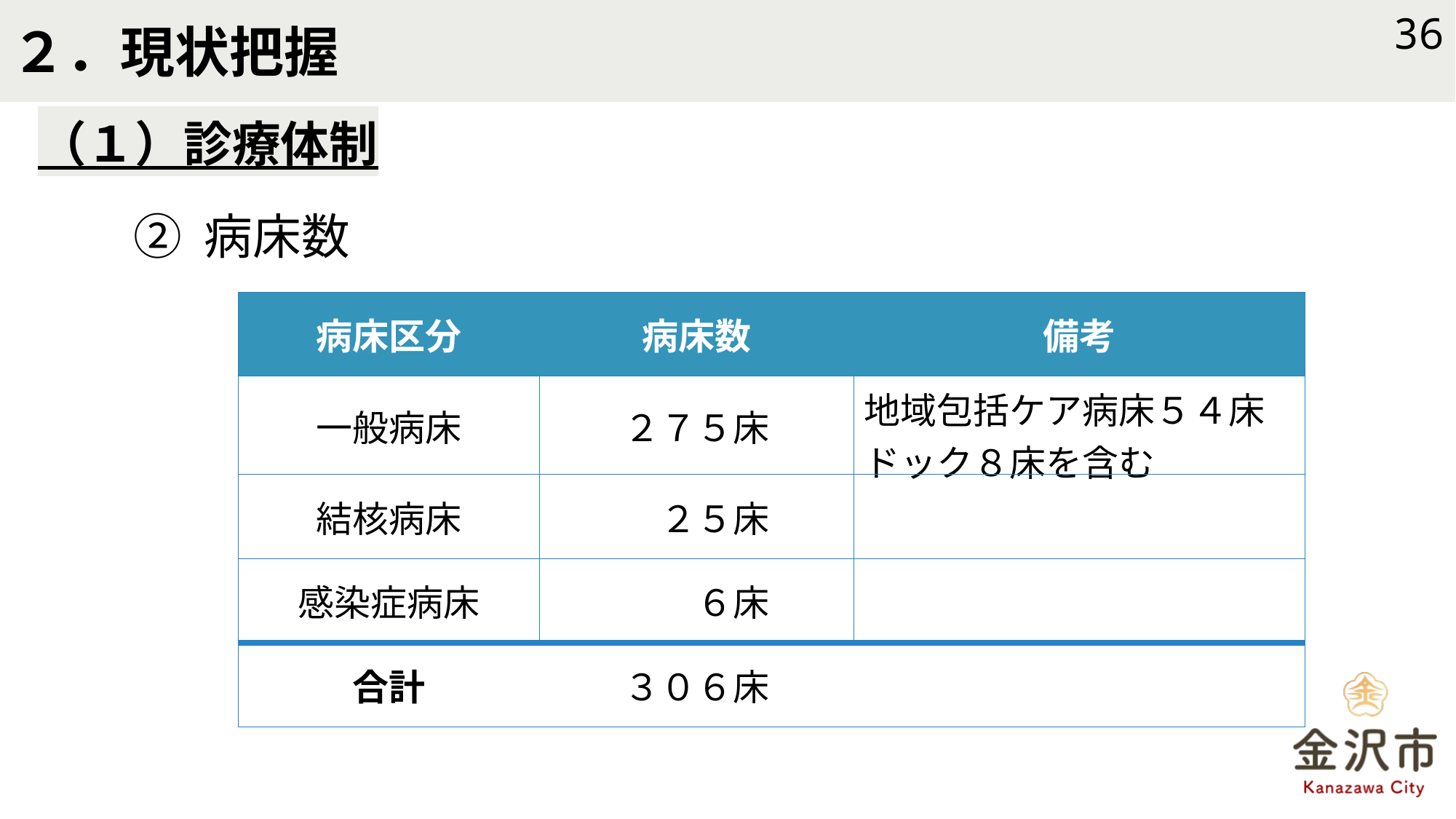

# ２．現状把握
36
（１）診療体制
② 病床数
| 病床区分 | 病床数 | 備考 |
| --- | --- | --- |
| 一般病床 | ２７５床 | 地域包括ケア病床５４床 ドック８床を含む |
| 結核病床 | ２５床 |  |
| 感染症病床 | ６床 |  |
| 合計 | ３０６床 |  |